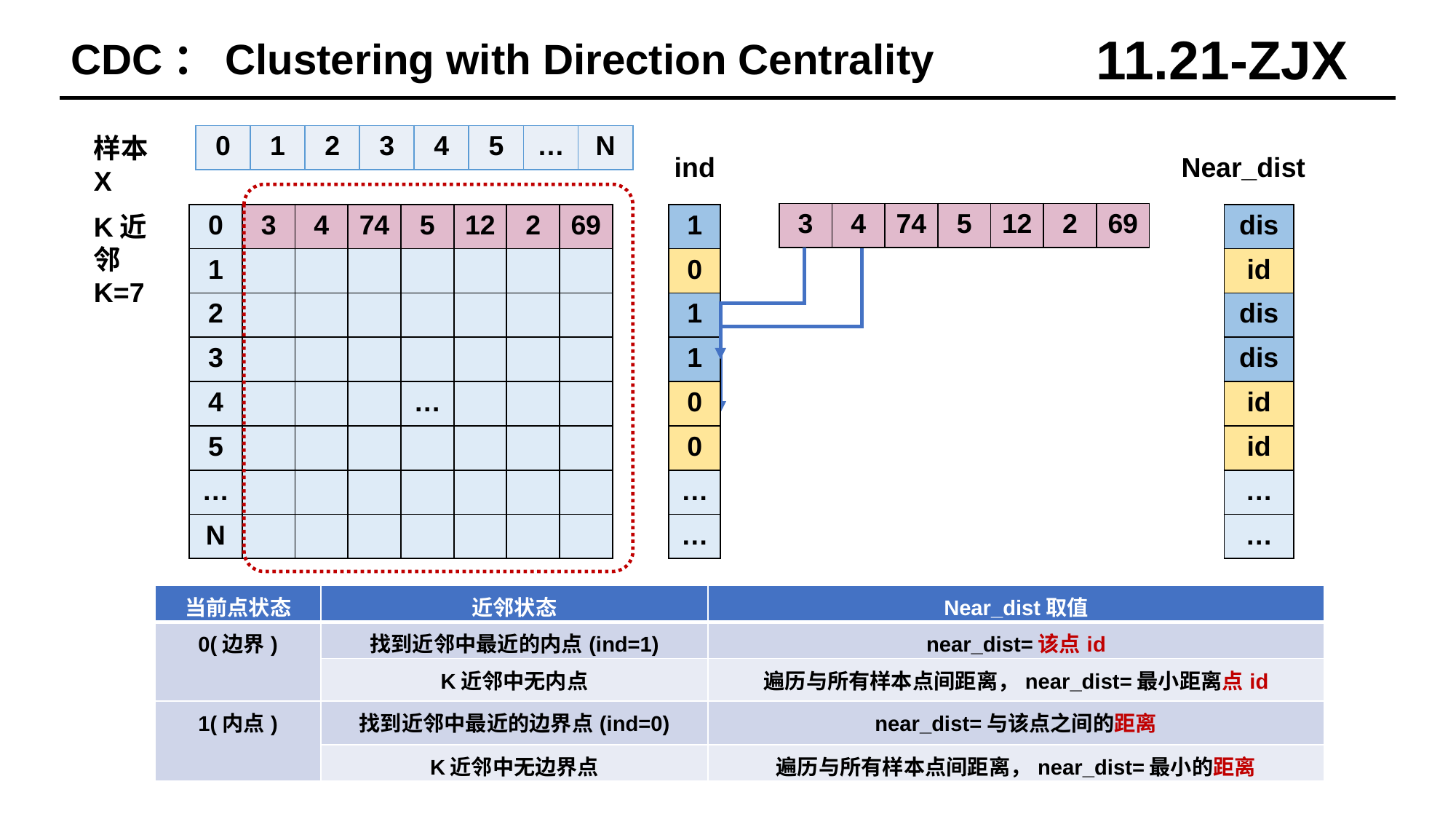

11.21-ZJX
CDC：Clustering with Direction Centrality
| 0 | 1 | 2 | 3 | 4 | 5 | … | N |
| --- | --- | --- | --- | --- | --- | --- | --- |
样本X
ind
Near_dist

| 3 | 4 | 74 | 5 | 12 | 2 | 69 |
| --- | --- | --- | --- | --- | --- | --- |
K近邻
K=7
| 0 | 3 | 4 | 74 | 5 | 12 | 2 | 69 |
| --- | --- | --- | --- | --- | --- | --- | --- |
| 1 |  |  |  |  |  |  |  |
| 2 |  |  |  |  |  |  |  |
| 3 |  |  |  |  |  |  |  |
| 4 |  |  |  | … |  |  |  |
| 5 |  |  |  |  |  |  |  |
| … |  |  |  |  |  |  |  |
| N |  |  |  |  |  |  |  |
| 1 |
| --- |
| 0 |
| 1 |
| 1 |
| 0 |
| 0 |
| … |
| … |
| dis |
| --- |
| id |
| dis |
| dis |
| id |
| id |
| … |
| … |
| 当前点状态 | 近邻状态 | Near\_dist取值 |
| --- | --- | --- |
| 0(边界) | 找到近邻中最近的内点(ind=1) | near\_dist=该点id |
|  | K近邻中无内点 | 遍历与所有样本点间距离，near\_dist=最小距离点id |
| 1(内点) | 找到近邻中最近的边界点(ind=0) | near\_dist=与该点之间的距离 |
|  | K近邻中无边界点 | 遍历与所有样本点间距离，near\_dist=最小的距离 |